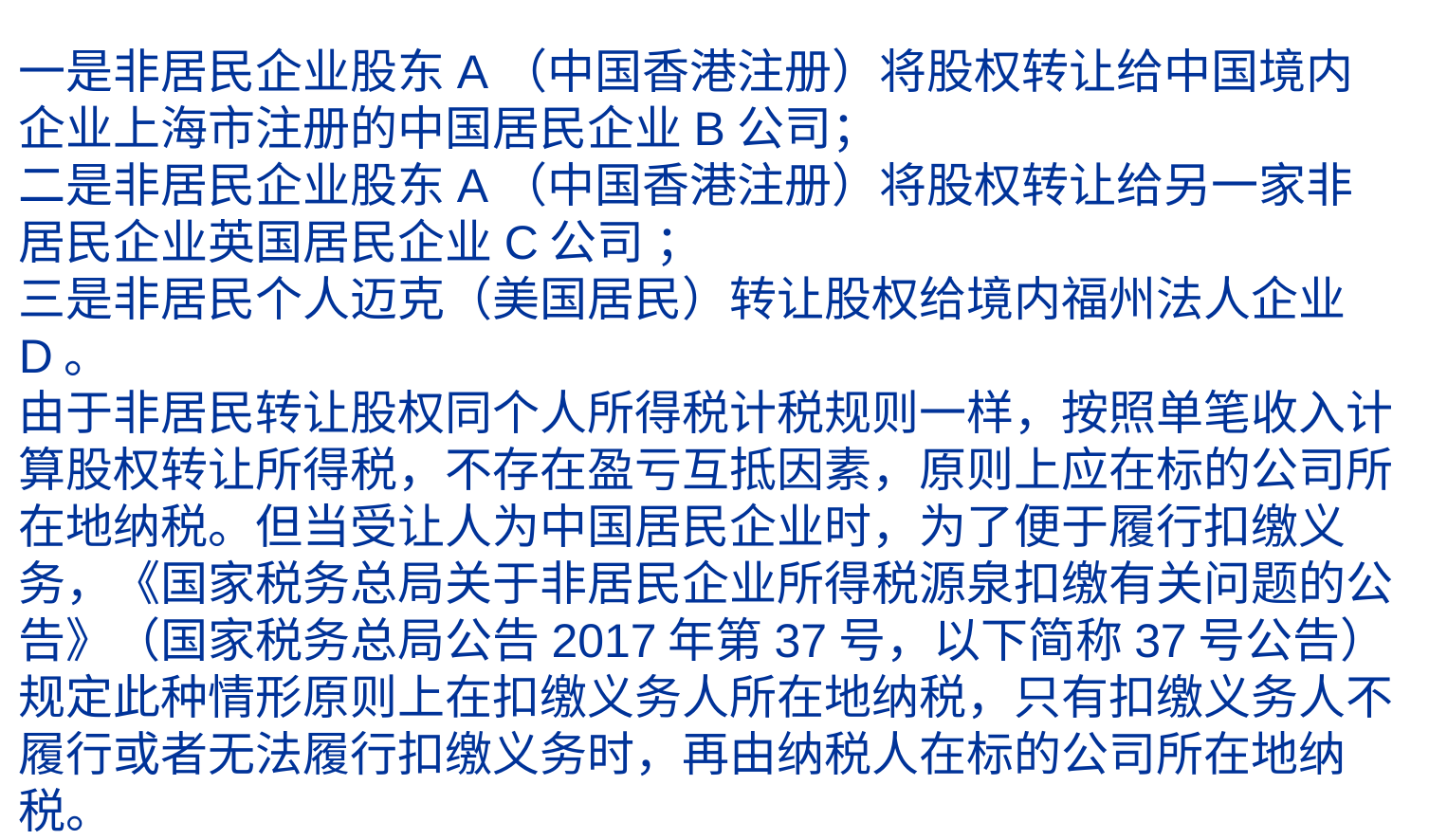

# 一是非居民企业股东A（中国香港注册）将股权转让给中国境内企业上海市注册的中国居民企业B公司； 二是非居民企业股东A（中国香港注册）将股权转让给另一家非居民企业英国居民企业C公司 ； 三是非居民个人迈克（美国居民）转让股权给境内福州法人企业D。 由于非居民转让股权同个人所得税计税规则一样，按照单笔收入计算股权转让所得税，不存在盈亏互抵因素，原则上应在标的公司所在地纳税。但当受让人为中国居民企业时，为了便于履行扣缴义务，《国家税务总局关于非居民企业所得税源泉扣缴有关问题的公告》（国家税务总局公告2017年第37号，以下简称37号公告）规定此种情形原则上在扣缴义务人所在地纳税，只有扣缴义务人不履行或者无法履行扣缴义务时，再由纳税人在标的公司所在地纳税。